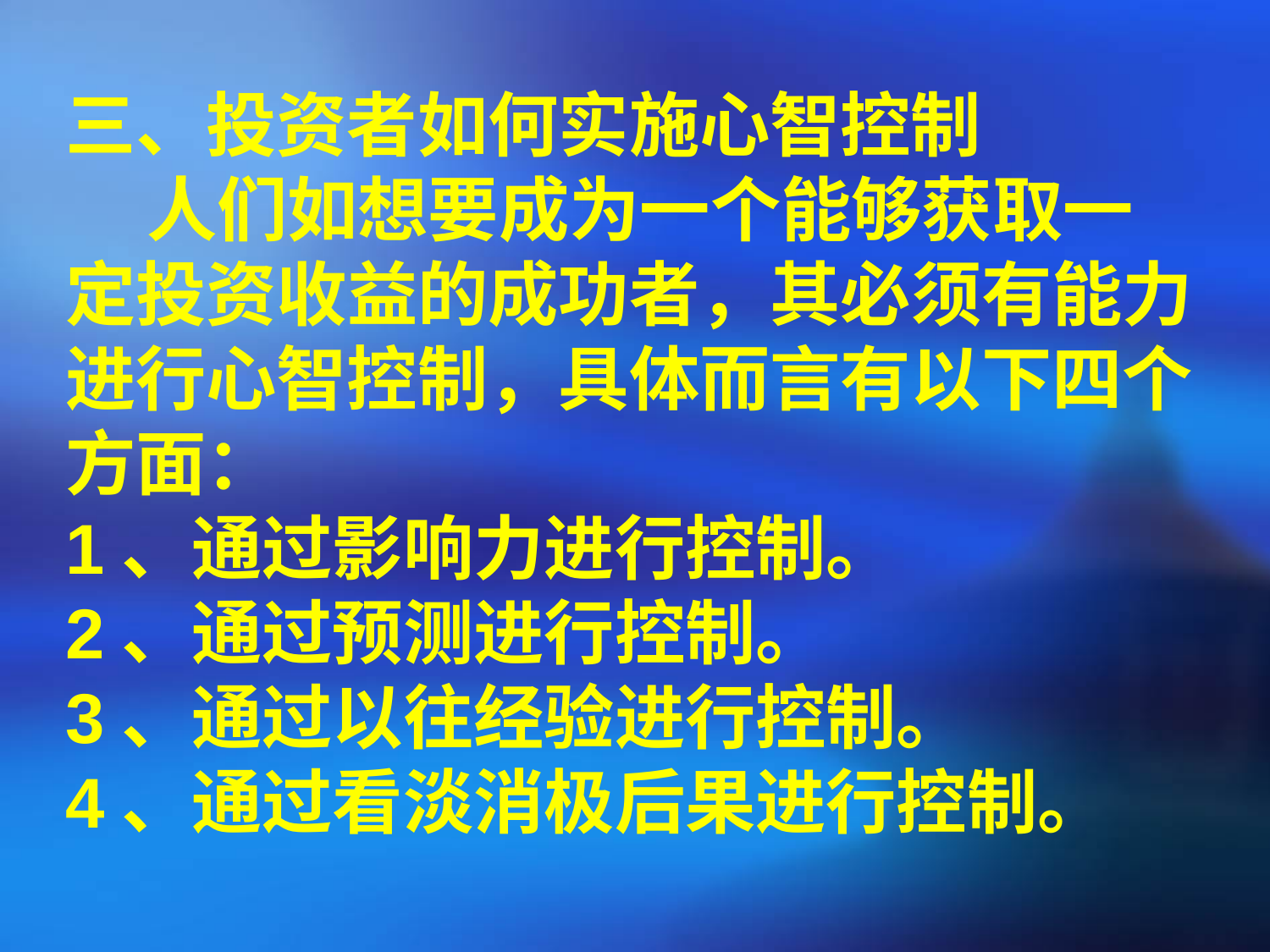

三、投资者如何实施心智控制
    人们如想要成为一个能够获取一定投资收益的成功者，其必须有能力进行心智控制，具体而言有以下四个方面：
1、通过影响力进行控制。
2、通过预测进行控制。
3、通过以往经验进行控制。
4、通过看淡消极后果进行控制。